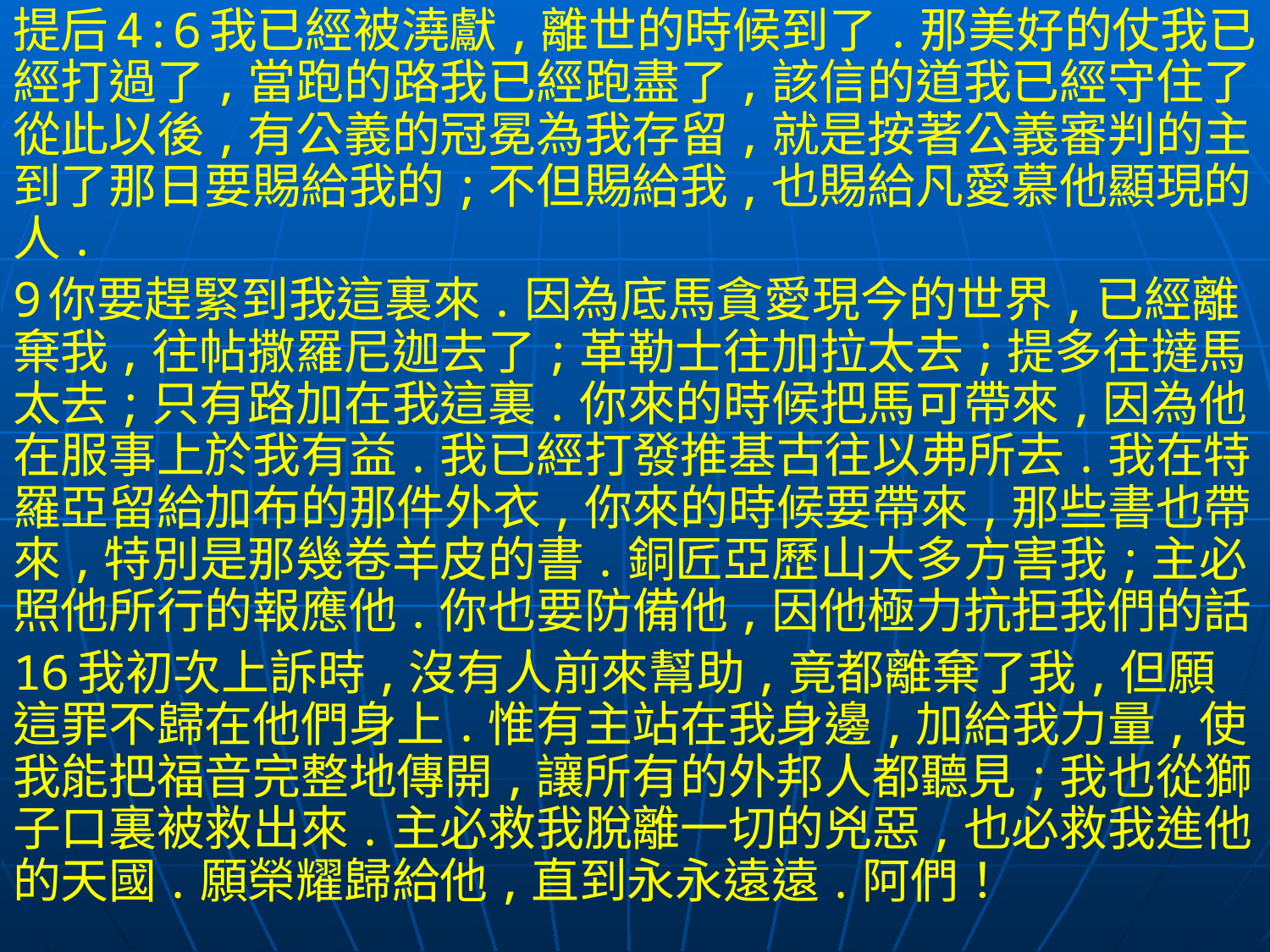

提后4:6我已經被澆獻,離世的時候到了.那美好的仗我已經打過了,當跑的路我已經跑盡了,該信的道我已經守住了.從此以後,有公義的冠冕為我存留,就是按著公義審判的主到了那日要賜給我的;不但賜給我,也賜給凡愛慕他顯現的人.
9你要趕緊到我這裏來.因為底馬貪愛現今的世界,已經離棄我,往帖撒羅尼迦去了;革勒士往加拉太去;提多往撻馬太去;只有路加在我這裏.你來的時候把馬可帶來,因為他在服事上於我有益.我已經打發推基古往以弗所去.我在特羅亞留給加布的那件外衣,你來的時候要帶來,那些書也帶來,特別是那幾卷羊皮的書.銅匠亞歷山大多方害我;主必照他所行的報應他.你也要防備他,因他極力抗拒我們的話
16我初次上訴時,沒有人前來幫助,竟都離棄了我,但願這罪不歸在他們身上.惟有主站在我身邊,加給我力量,使我能把福音完整地傳開,讓所有的外邦人都聽見;我也從獅子口裏被救出來.主必救我脫離一切的兇惡,也必救我進他的天國.願榮耀歸給他,直到永永遠遠.阿們！